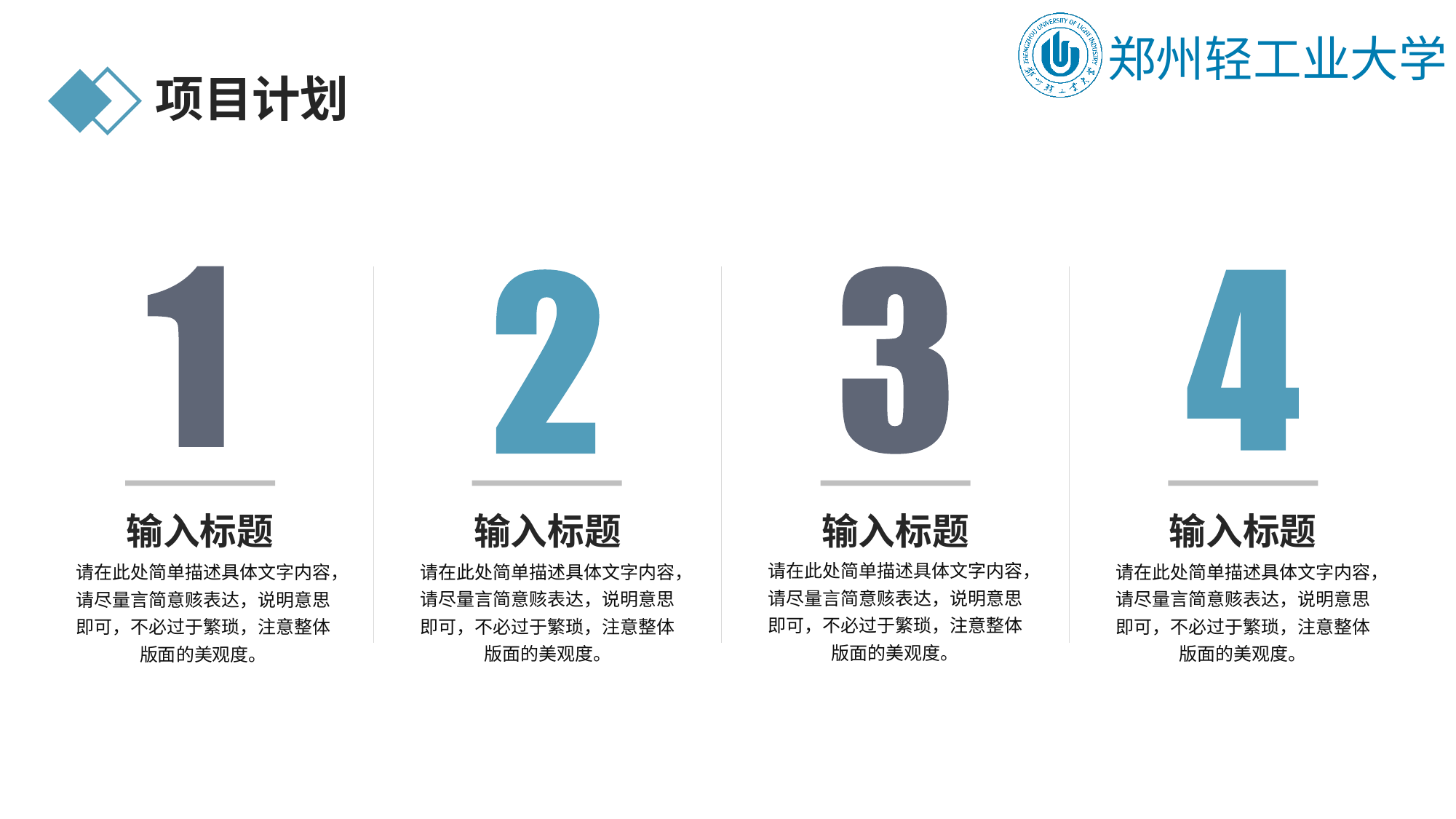

项目计划

输入标题
请在此处简单描述具体文字内容，请尽量言简意赅表达，说明意思即可，不必过于繁琐，注意整体版面的美观度。
输入标题
请在此处简单描述具体文字内容，请尽量言简意赅表达，说明意思即可，不必过于繁琐，注意整体版面的美观度。
输入标题
请在此处简单描述具体文字内容，请尽量言简意赅表达，说明意思即可，不必过于繁琐，注意整体版面的美观度。
输入标题
请在此处简单描述具体文字内容，请尽量言简意赅表达，说明意思即可，不必过于繁琐，注意整体版面的美观度。